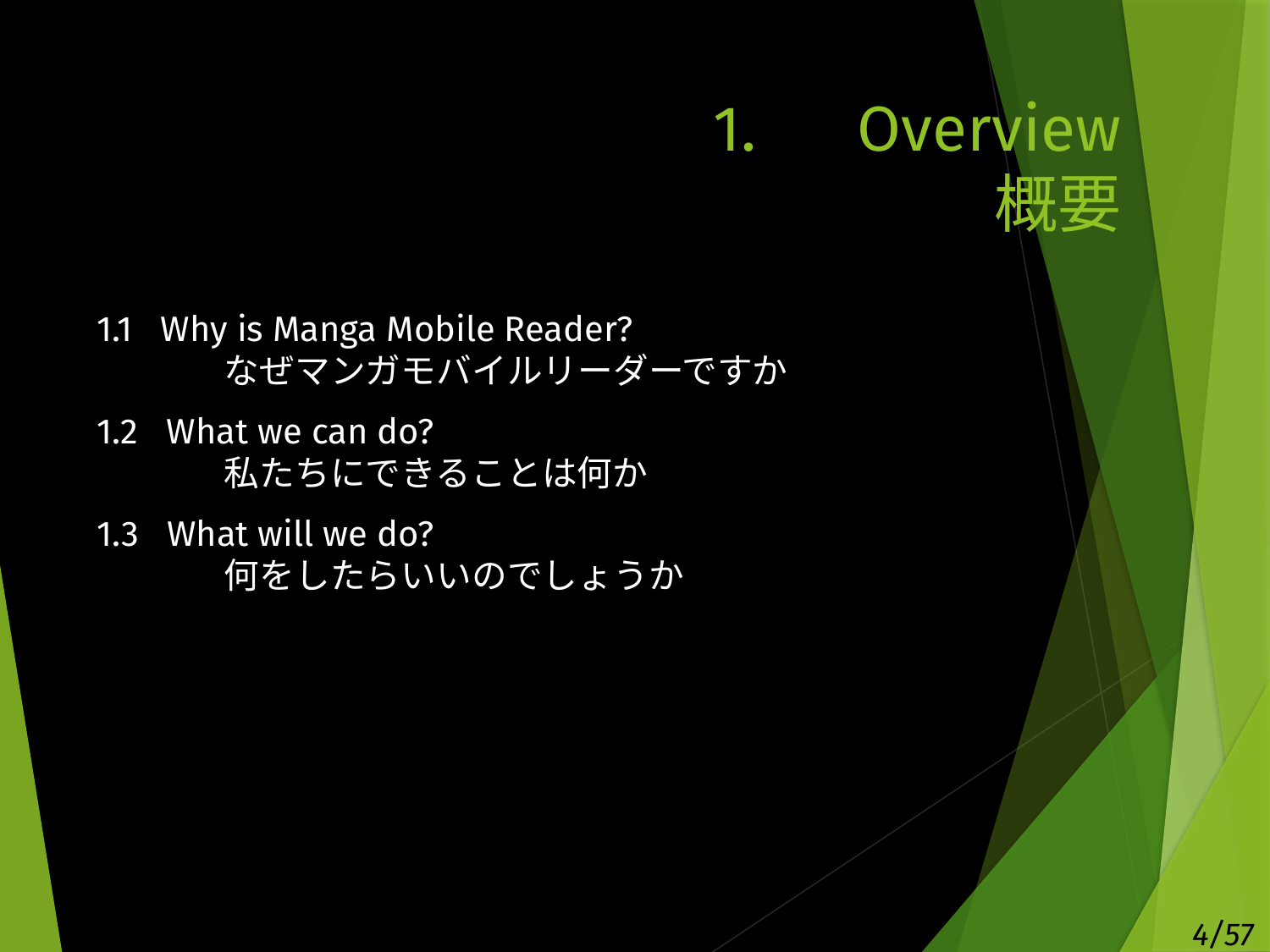

# Overview 概要
1.1   Why is Manga Mobile Reader?
	なぜマンガモバイルリーダーですか
1.2   What we can do?
	私たちにできることは何か
1.3   What will we do?
	何をしたらいいのでしょうか
4/57